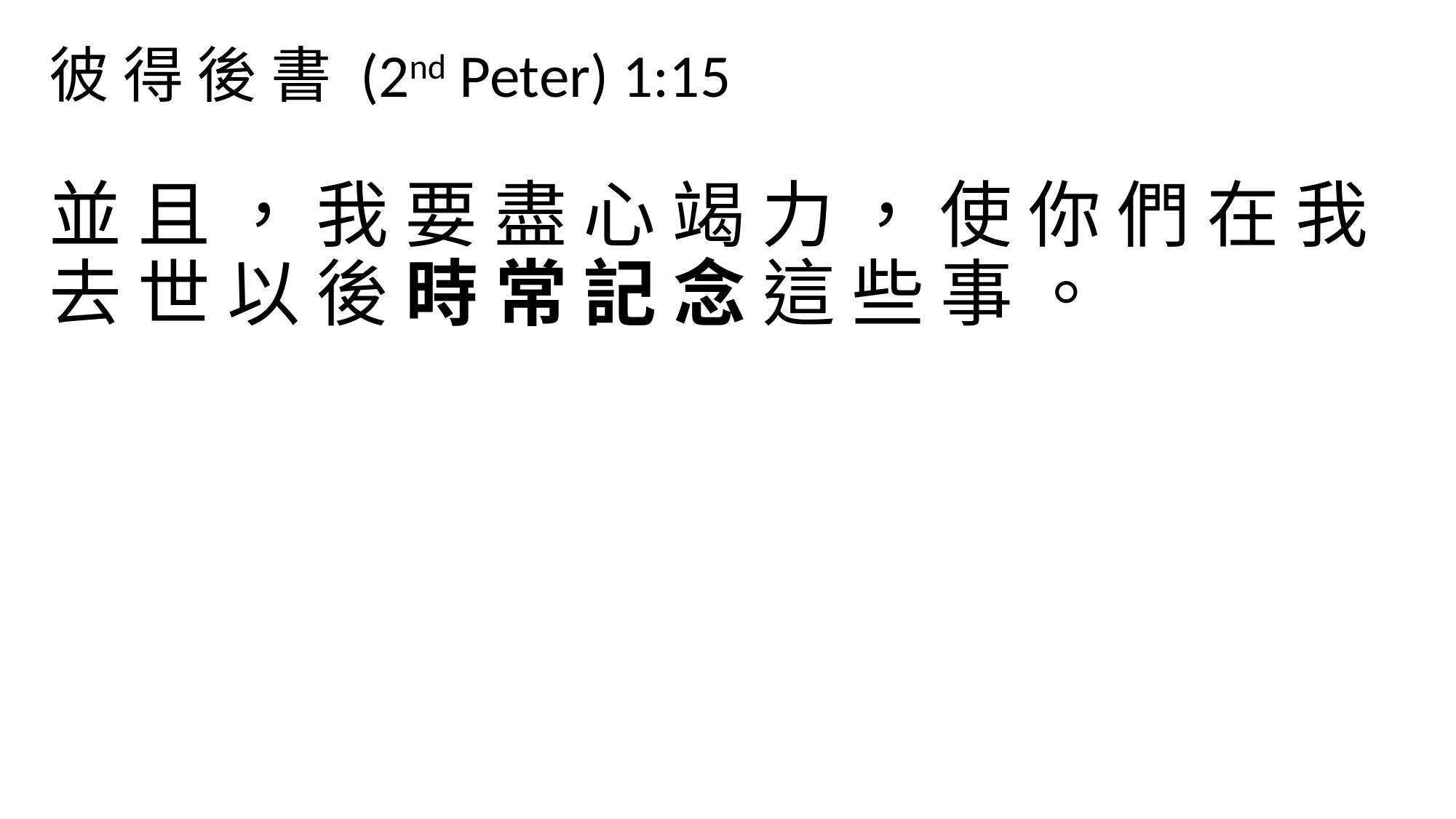

彼 得 後 書 (2nd Peter) 1:15

並 且 ， 我 要 盡 心 竭 力 ， 使 你 們 在 我 去 世 以 後 時 常 記 念 這 些 事 。